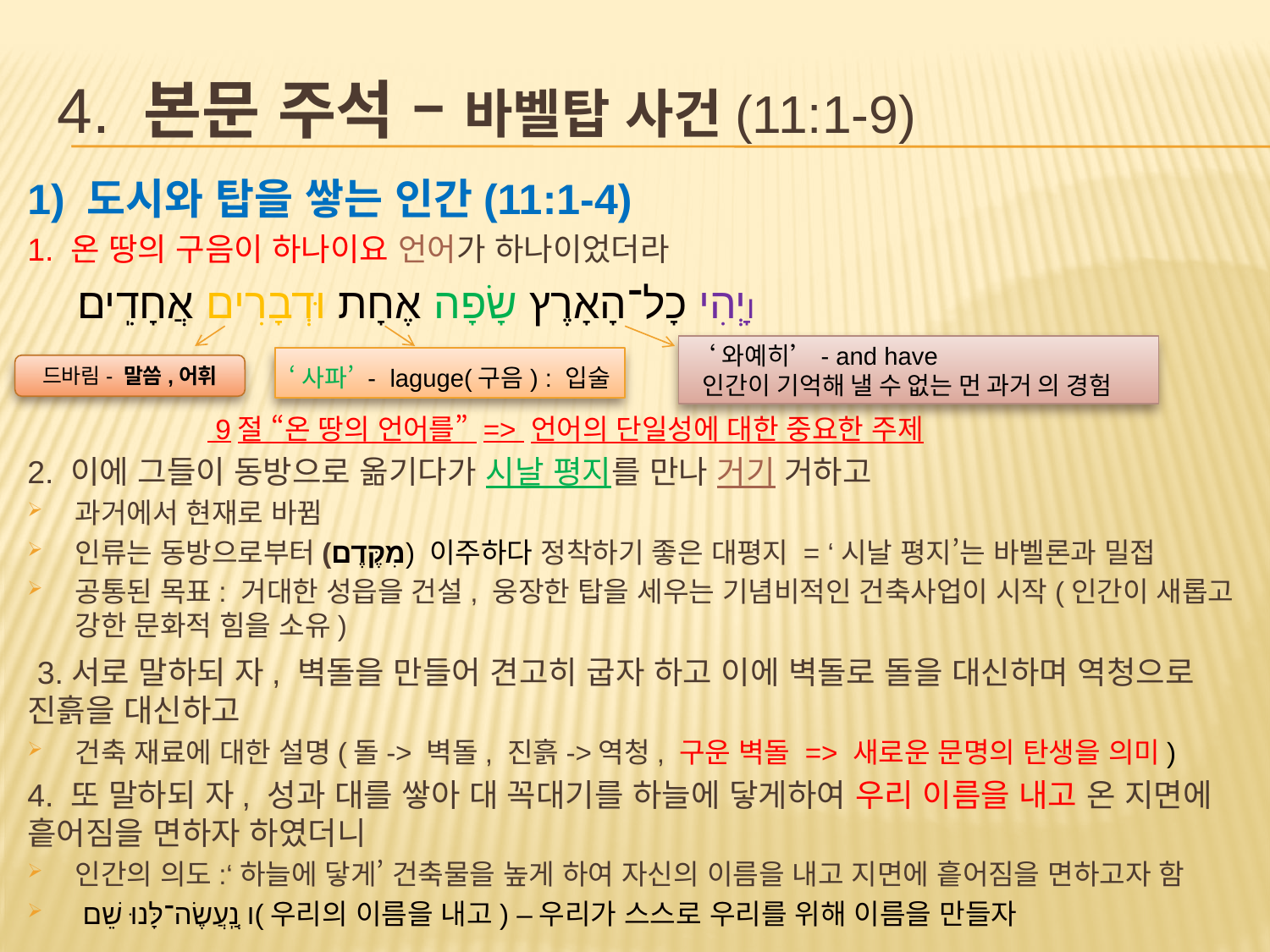

# 4. 본문 주석 – 바벨탑 사건(11:1-9)
1) 도시와 탑을 쌓는 인간(11:1-4)
1. 온 땅의 구음이 하나이요 언어가 하나이었더라
             וַֽיְהִי כָל־הָאָרֶץ שָׂפָה אֶחָת וּדְבָרִים אֲחָדִֽים׃

                        9절 “온 땅의 언어를” => 언어의 단일성에 대한 중요한 주제
2. 이에 그들이 동방으로 옮기다가 시날 평지를 만나 거기 거하고
과거에서 현재로 바뀜
인류는 동방으로부터(מִקֶּדֶם) 이주하다 정착하기 좋은 대평지 = ‘시날 평지’는 바벨론과 밀접
공통된 목표: 거대한 성읍을 건설, 웅장한 탑을 세우는 기념비적인 건축사업이 시작(인간이 새롭고 강한 문화적 힘을 소유)
 3.서로 말하되 자, 벽돌을 만들어 견고히 굽자 하고 이에 벽돌로 돌을 대신하며 역청으로 진흙을 대신하고
건축 재료에 대한 설명(돌-> 벽돌, 진흙->역청, 구운 벽돌 => 새로운 문명의 탄생을 의미)
4. 또 말하되 자, 성과 대를 쌓아 대 꼭대기를 하늘에 닿게하여 우리 이름을 내고 온 지면에 흩어짐을 면하자 하였더니
인간의 의도:‘하늘에 닿게’ 건축물을 높게 하여 자신의 이름을 내고 지면에 흩어짐을 면하고자 함
 ו ְנַֽעֲשֶׂה־לָּנוּ שֵׁם(우리의 이름을 내고) –우리가 스스로 우리를 위해 이름을 만들자

‘와예히’- and have
 인간이 기억해 낼 수 없는 먼 과거 의 경험

‘사파’ -  laguge(구음) : 입술

드바림- 말씀,어휘